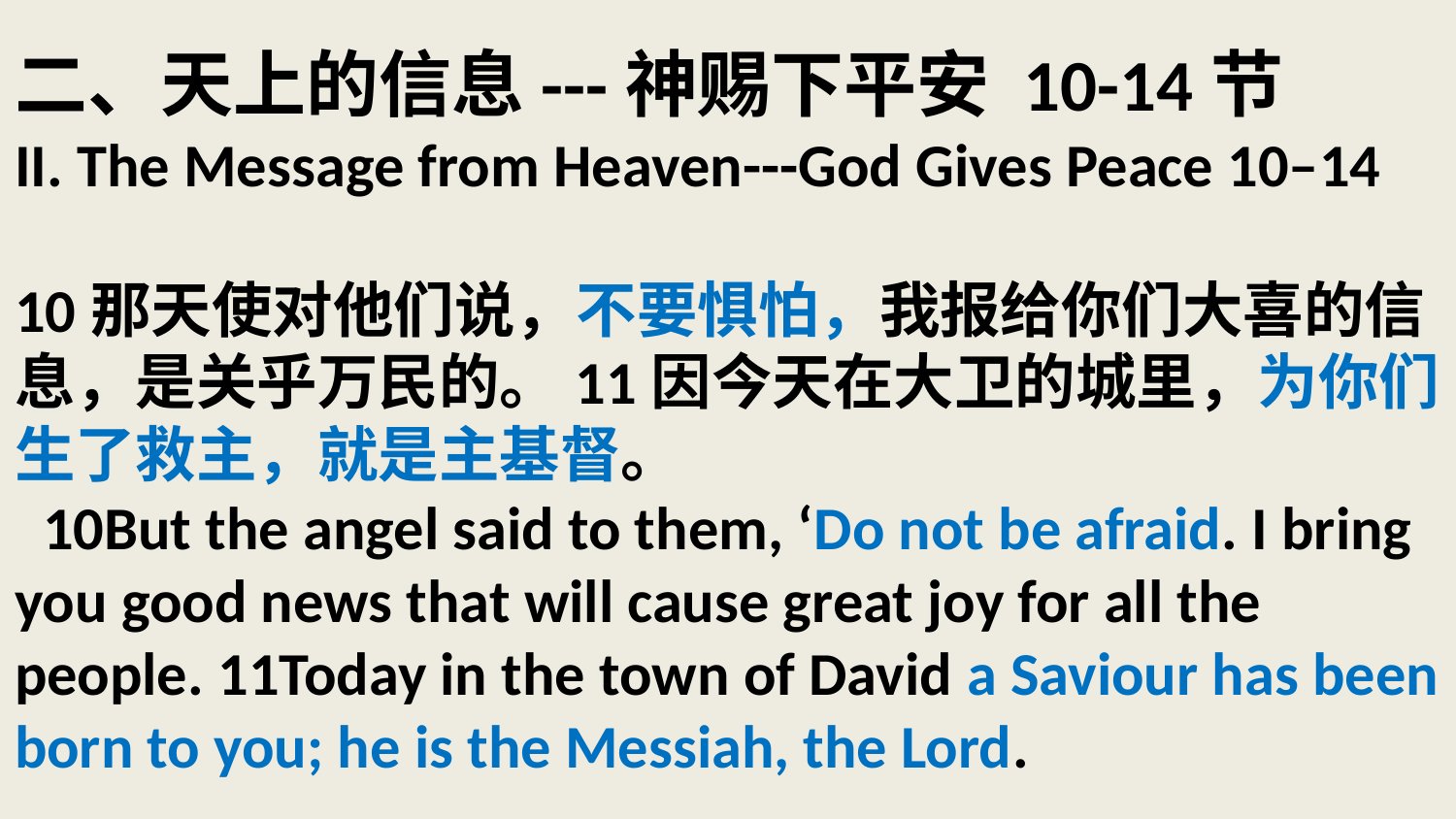

# 二、天上的信息---神赐下平安 10-14节 II. The Message from Heaven---God Gives Peace 10–14 10那天使对他们说，不要惧怕，我报给你们大喜的信息，是关乎万民的。11因今天在大卫的城里，为你们生了救主，就是主基督。 10But the angel said to them, ‘Do not be afraid. I bring you good news that will cause great joy for all the people. 11Today in the town of David a Saviour has been born to you; he is the Messiah, the Lord.